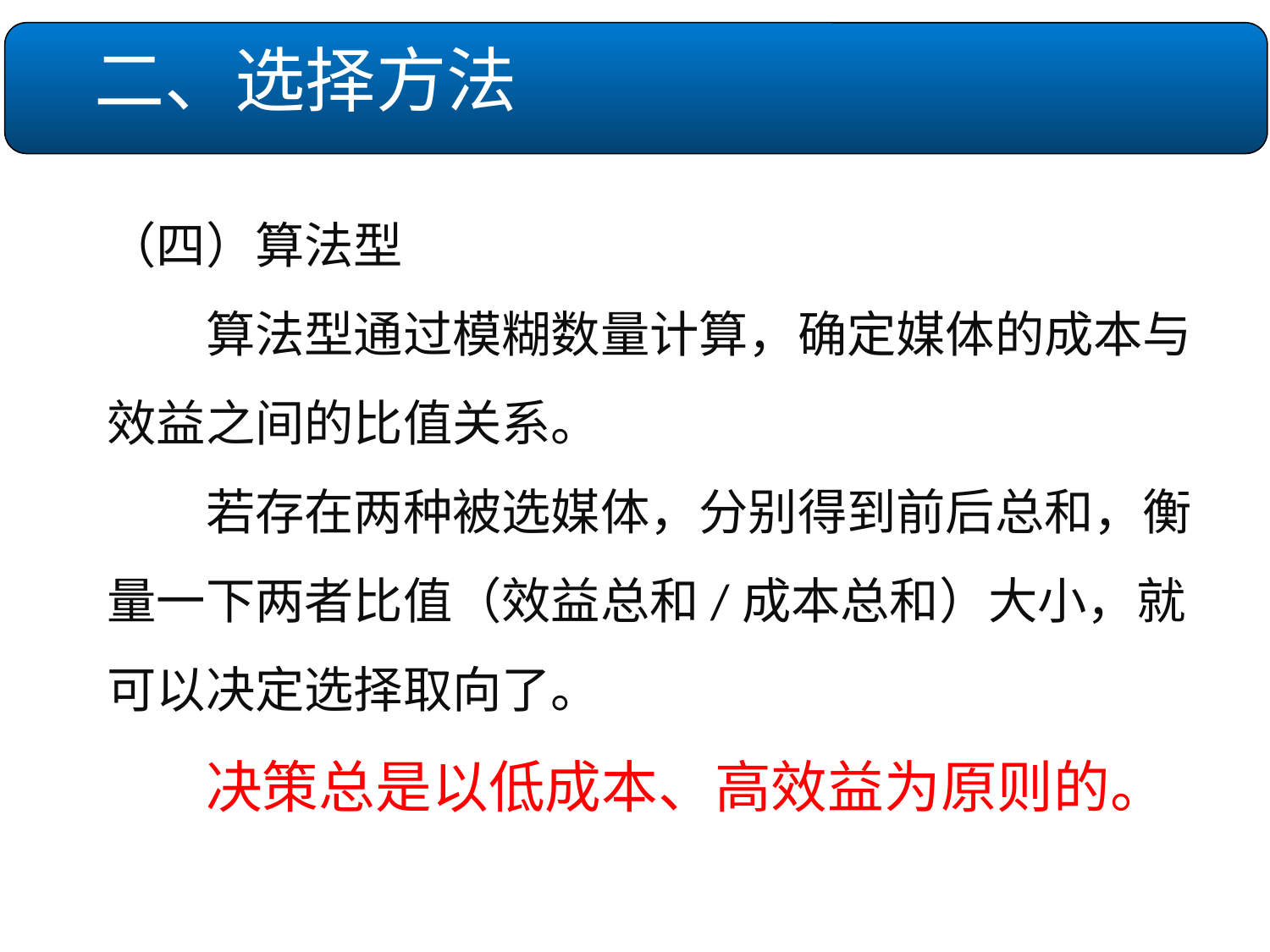

二、选择方法
（四）算法型
　　算法型通过模糊数量计算，确定媒体的成本与效益之间的比值关系。
　　若存在两种被选媒体，分别得到前后总和，衡量一下两者比值（效益总和/成本总和）大小，就可以决定选择取向了。
　　决策总是以低成本、高效益为原则的。